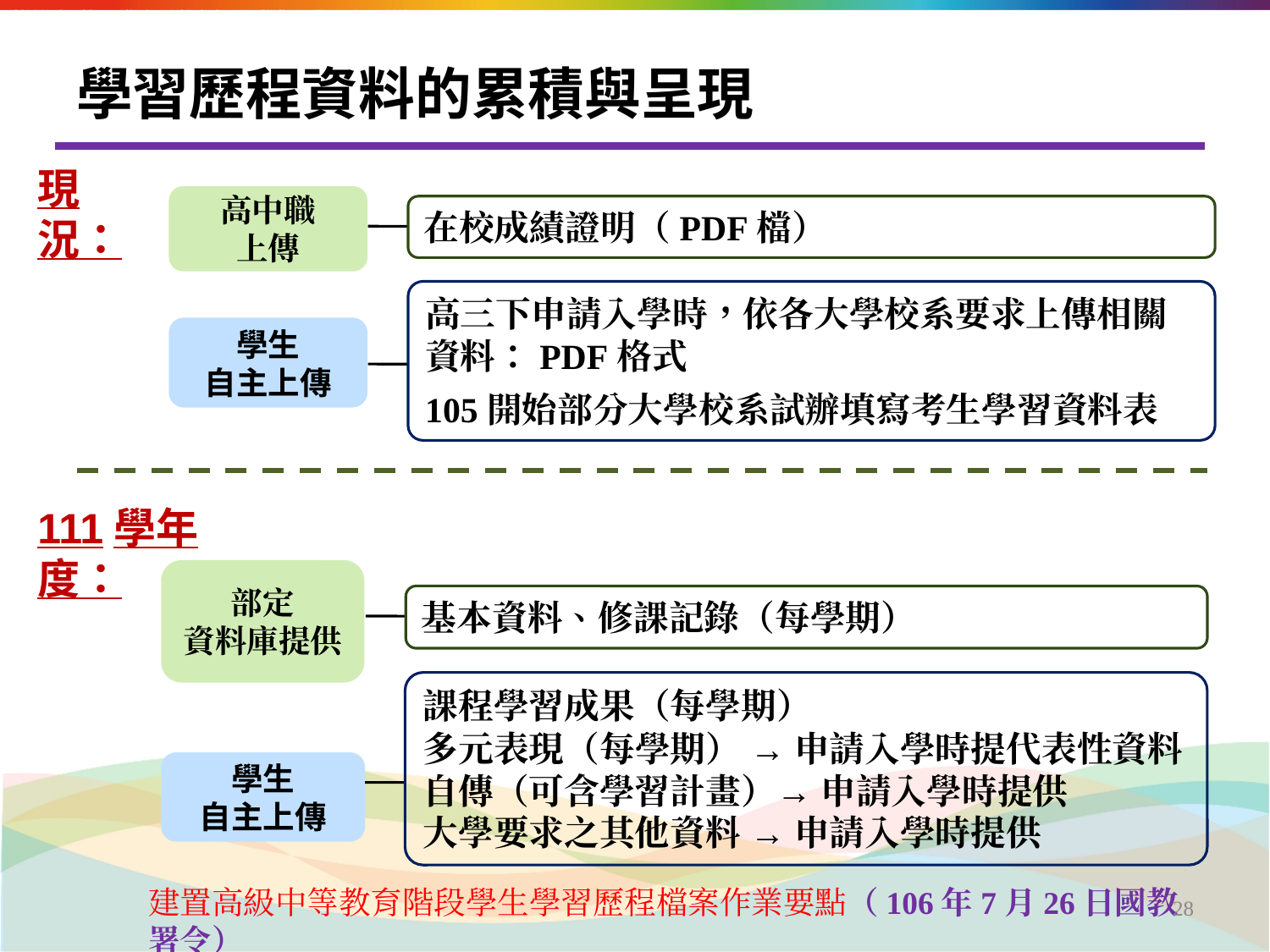

# 學習歷程資料的累積與呈現
現況：
高中職
上傳
在校成績證明（PDF檔）
高三下申請入學時，依各大學校系要求上傳相關資料：PDF格式
105開始部分大學校系試辦填寫考生學習資料表
學生
自主上傳
111學年度：
部定
資料庫提供
基本資料、修課記錄（每學期）
課程學習成果（每學期）
多元表現（每學期） → 申請入學時提代表性資料
自傳（可含學習計畫）→ 申請入學時提供
大學要求之其他資料 → 申請入學時提供
學生
自主上傳
建置高級中等教育階段學生學習歷程檔案作業要點（106年7月26日國教署令）
28